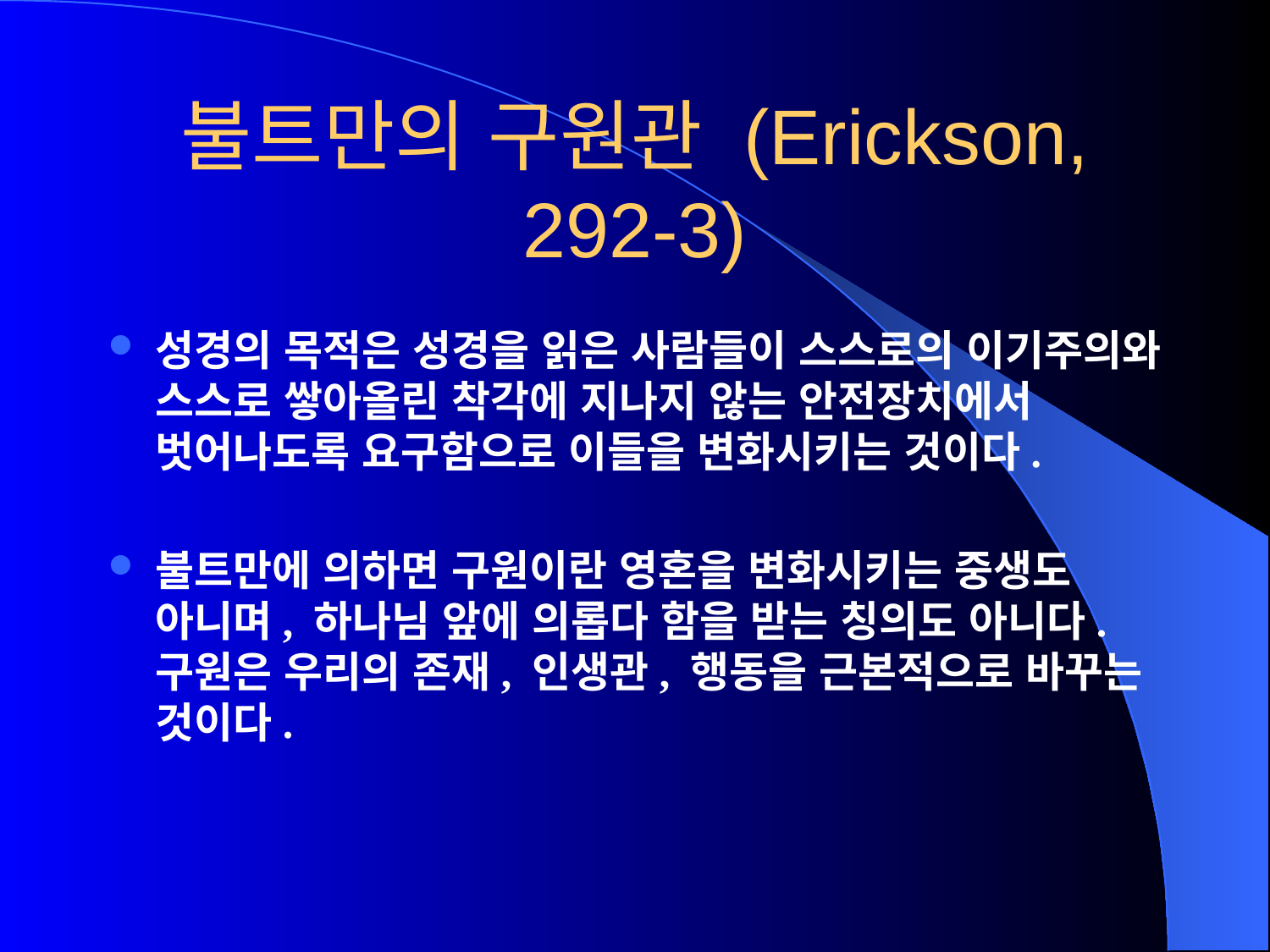

# 불트만의 구원관 (Erickson, 292-3)
성경의 목적은 성경을 읽은 사람들이 스스로의 이기주의와 스스로 쌓아올린 착각에 지나지 않는 안전장치에서 벗어나도록 요구함으로 이들을 변화시키는 것이다.

불트만에 의하면 구원이란 영혼을 변화시키는 중생도 아니며, 하나님 앞에 의롭다 함을 받는 칭의도 아니다. 구원은 우리의 존재, 인생관, 행동을 근본적으로 바꾸는 것이다.